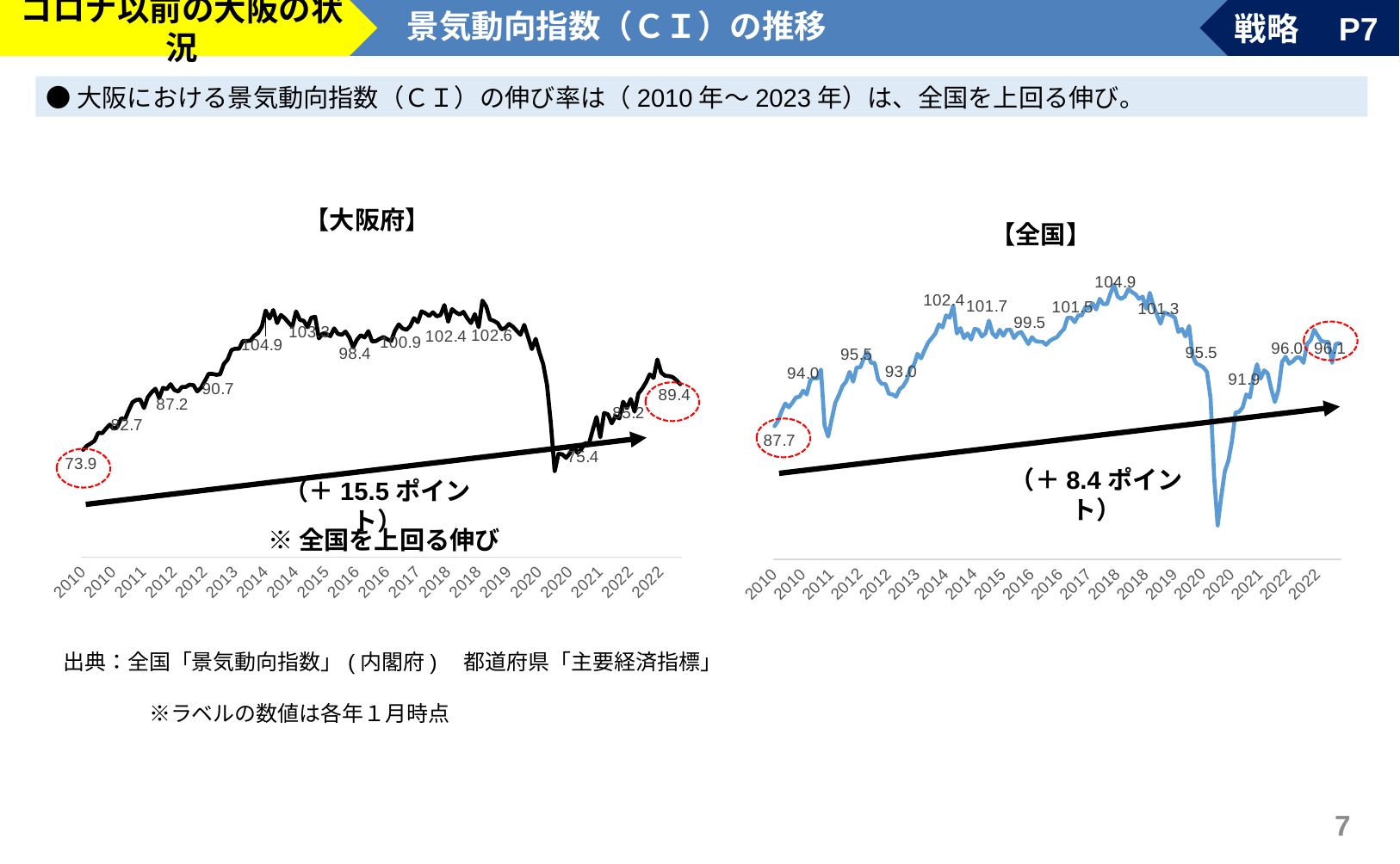

コロナ以前の大阪の状況
景気動向指数（ＣＩ）の推移
戦略　P7
●大阪における景気動向指数（ＣＩ）の伸び率は（2010年〜2023年）は、全国を上回る伸び。
【大阪府】
【全国】

### Chart

| Category | 全国CI |
|---|---|
| 2010 | 87.7 |
| 2010 | 88.4 |
| 2010 | 89.7 |
| 2010 | 90.7 |
| 2010 | 90.2 |
| 2010 | 90.8 |
| 2010 | 91.5 |
| 2010 | 91.6 |
| 2010 | 92.4 |
| 2010 | 91.9 |
| 2010 | 93.8 |
| 2010 | 94.1 |
| 2011 | 94.0 |
| 2011 | 95.2 |
| 2011 | 87.8 |
| 2011 | 86.3 |
| 2011 | 88.6 |
| 2011 | 90.8 |
| 2011 | 91.8 |
| 2011 | 93.0 |
| 2011 | 93.6 |
| 2011 | 94.9 |
| 2011 | 93.6 |
| 2011 | 95.5 |
| 2012 | 95.5 |
| 2012 | 96.7 |
| 2012 | 97.5 |
| 2012 | 96.1 |
| 2012 | 96.1 |
| 2012 | 93.9 |
| 2012 | 93.3 |
| 2012 | 93.3 |
| 2012 | 92.0 |
| 2012 | 91.9 |
| 2012 | 91.6 |
| 2012 | 92.6 |
| 2013 | 93.0 |
| 2013 | 93.8 |
| 2013 | 95.4 |
| 2013 | 95.8 |
| 2013 | 97.3 |
| 2013 | 96.7 |
| 2013 | 97.8 |
| 2013 | 98.8 |
| 2013 | 99.4 |
| 2013 | 100.0 |
| 2013 | 101.2 |
| 2013 | 100.8 |
| 2014 | 102.4 |
| 2014 | 102.1 |
| 2014 | 103.7 |
| 2014 | 100.0 |
| 2014 | 100.7 |
| 2014 | 99.4 |
| 2014 | 100.0 |
| 2014 | 99.2 |
| 2014 | 100.6 |
| 2014 | 100.5 |
| 2014 | 99.6 |
| 2014 | 100.0 |
| 2015 | 101.7 |
| 2015 | 100.0 |
| 2015 | 99.5 |
| 2015 | 100.5 |
| 2015 | 99.7 |
| 2015 | 100.5 |
| 2015 | 100.5 |
| 2015 | 99.4 |
| 2015 | 100.0 |
| 2015 | 100.2 |
| 2015 | 99.4 |
| 2015 | 98.6 |
| 2016 | 99.5 |
| 2016 | 99.0 |
| 2016 | 98.9 |
| 2016 | 98.9 |
| 2016 | 98.5 |
| 2016 | 99.0 |
| 2016 | 99.3 |
| 2016 | 99.5 |
| 2016 | 100.1 |
| 2016 | 100.6 |
| 2016 | 102.1 |
| 2016 | 102.1 |
| 2017 | 101.5 |
| 2017 | 102.4 |
| 2017 | 102.4 |
| 2017 | 103.5 |
| 2017 | 103.3 |
| 2017 | 104.0 |
| 2017 | 103.2 |
| 2017 | 104.6 |
| 2017 | 103.9 |
| 2017 | 103.9 |
| 2017 | 105.3 |
| 2017 | 106.5 |
| 2018 | 104.9 |
| 2018 | 104.6 |
| 2018 | 104.9 |
| 2018 | 105.9 |
| 2018 | 105.5 |
| 2018 | 105.2 |
| 2018 | 104.6 |
| 2018 | 104.9 |
| 2018 | 103.3 |
| 2018 | 105.4 |
| 2018 | 103.7 |
| 2018 | 102.5 |
| 2019 | 101.3 |
| 2019 | 102.8 |
| 2019 | 102.6 |
| 2019 | 102.4 |
| 2019 | 102.1 |
| 2019 | 100.2 |
| 2019 | 100.6 |
| 2019 | 99.6 |
| 2019 | 101.0 |
| 2019 | 97.0 |
| 2019 | 96.0 |
| 2019 | 95.8 |
| 2020 | 95.5 |
| 2020 | 94.9 |
| 2020 | 91.4 |
| 2020 | 81.0 |
| 2020 | 74.5 |
| 2020 | 78.4 |
| 2020 | 81.7 |
| 2020 | 83.1 |
| 2020 | 85.7 |
| 2020 | 89.5 |
| 2020 | 89.6 |
| 2020 | 90.2 |
| 2021 | 91.9 |
| 2021 | 91.5 |
| 2021 | 94.1 |
| 2021 | 95.9 |
| 2021 | 94.0 |
| 2021 | 95.1 |
| 2021 | 94.7 |
| 2021 | 92.6 |
| 2021 | 90.9 |
| 2021 | 92.5 |
| 2021 | 96.2 |
| 2021 | 96.9 |
| 2022 | 96.0 |
| 2022 | 96.3 |
| 2022 | 96.8 |
| 2022 | 96.8 |
| 2022 | 96.1 |
| 2022 | 98.6 |
| 2022 | 99.1 |
| 2022 | 100.5 |
| 2022 | 99.7 |
| 2022 | 99.0 |
| 2022 | 98.9 |
| 2022 | 98.9 |
| 2023 | 96.1 |
| 2023 | 98.6 |
| 2023 | 98.7 |

### Chart

| Category | 大阪CI |
|---|---|
| 2010 | 73.9 |
| 2010 | 74.8 |
| 2010 | 75.3 |
| 2010 | 75.9 |
| 2010 | 77.7 |
| 2010 | 77.6 |
| 2010 | 78.6 |
| 2010 | 79.5 |
| 2010 | 78.6 |
| 2010 | 79.0 |
| 2010 | 80.9 |
| 2010 | 80.7 |
| 2011 | 82.7 |
| 2011 | 84.5 |
| 2011 | 85.0 |
| 2011 | 85.1 |
| 2011 | 83.2 |
| 2011 | 85.6 |
| 2011 | 86.7 |
| 2011 | 87.5 |
| 2011 | 85.4 |
| 2011 | 87.7 |
| 2011 | 87.4 |
| 2011 | 88.5 |
| 2012 | 87.2 |
| 2012 | 86.9 |
| 2012 | 87.9 |
| 2012 | 87.9 |
| 2012 | 88.4 |
| 2012 | 88.3 |
| 2012 | 86.9 |
| 2012 | 87.7 |
| 2012 | 89.2 |
| 2012 | 90.8 |
| 2012 | 90.8 |
| 2012 | 90.6 |
| 2013 | 90.7 |
| 2013 | 93.0 |
| 2013 | 94.0 |
| 2013 | 96.1 |
| 2013 | 96.4 |
| 2013 | 96.4 |
| 2013 | 98.1 |
| 2013 | 98.1 |
| 2013 | 98.2 |
| 2013 | 99.3 |
| 2013 | 99.9 |
| 2013 | 101.3 |
| 2014 | 104.9 |
| 2014 | 103.1 |
| 2014 | 105.0 |
| 2014 | 102.1 |
| 2014 | 103.9 |
| 2014 | 103.2 |
| 2014 | 102.2 |
| 2014 | 101.3 |
| 2014 | 104.7 |
| 2014 | 102.8 |
| 2014 | 102.6 |
| 2014 | 101.2 |
| 2015 | 103.3 |
| 2015 | 103.5 |
| 2015 | 98.7 |
| 2015 | 99.8 |
| 2015 | 99.6 |
| 2015 | 99.2 |
| 2015 | 100.9 |
| 2015 | 99.7 |
| 2015 | 99.5 |
| 2015 | 100.2 |
| 2015 | 98.9 |
| 2015 | 96.7 |
| 2016 | 98.4 |
| 2016 | 99.4 |
| 2016 | 98.9 |
| 2016 | 100.3 |
| 2016 | 98.0 |
| 2016 | 98.1 |
| 2016 | 98.6 |
| 2016 | 99.0 |
| 2016 | 98.5 |
| 2016 | 98.1 |
| 2016 | 100.4 |
| 2016 | 101.8 |
| 2017 | 100.9 |
| 2017 | 100.6 |
| 2017 | 101.4 |
| 2017 | 103.2 |
| 2017 | 102.3 |
| 2017 | 104.7 |
| 2017 | 104.3 |
| 2017 | 103.7 |
| 2017 | 104.5 |
| 2017 | 103.6 |
| 2017 | 103.9 |
| 2017 | 106.1 |
| 2018 | 102.4 |
| 2018 | 105.2 |
| 2018 | 104.5 |
| 2018 | 104.0 |
| 2018 | 104.6 |
| 2018 | 103.2 |
| 2018 | 102.1 |
| 2018 | 104.1 |
| 2018 | 101.2 |
| 2018 | 107.1 |
| 2018 | 105.8 |
| 2018 | 102.9 |
| 2019 | 102.6 |
| 2019 | 102.1 |
| 2019 | 100.7 |
| 2019 | 101.0 |
| 2019 | 101.9 |
| 2019 | 101.3 |
| 2019 | 100.4 |
| 2019 | 99.5 |
| 2019 | 101.7 |
| 2019 | 99.0 |
| 2019 | 96.3 |
| 2019 | 98.6 |
| 2020 | 95.5 |
| 2020 | 92.9 |
| 2020 | 88.3 |
| 2020 | 79.7 |
| 2020 | 69.1 |
| 2020 | 73.0 |
| 2020 | 72.9 |
| 2020 | 72.1 |
| 2020 | 73.1 |
| 2020 | 74.8 |
| 2020 | 73.2 |
| 2020 | 74.0 |
| 2021 | 75.4 |
| 2021 | 75.2 |
| 2021 | 78.3 |
| 2021 | 81.2 |
| 2021 | 76.7 |
| 2021 | 82.1 |
| 2021 | 81.8 |
| 2021 | 79.8 |
| 2021 | 81.4 |
| 2021 | 80.9 |
| 2021 | 84.6 |
| 2021 | 83.2 |
| 2022 | 85.2 |
| 2022 | 82.4 |
| 2022 | 86.4 |
| 2022 | 87.5 |
| 2022 | 88.9 |
| 2022 | 90.7 |
| 2022 | 89.9 |
| 2022 | 94.0 |
| 2022 | 91.1 |
| 2022 | 90.4 |
| 2022 | 90.3 |
| 2022 | 90.1 |
| 2023 | 89.4 |
| 2023 | 88.5 |

（＋8.4ポイント）
（＋15.5ポイント）
※全国を上回る伸び
出典：全国「景気動向指数」(内閣府)　都道府県「主要経済指標」
　　　　※ラベルの数値は各年１月時点
7